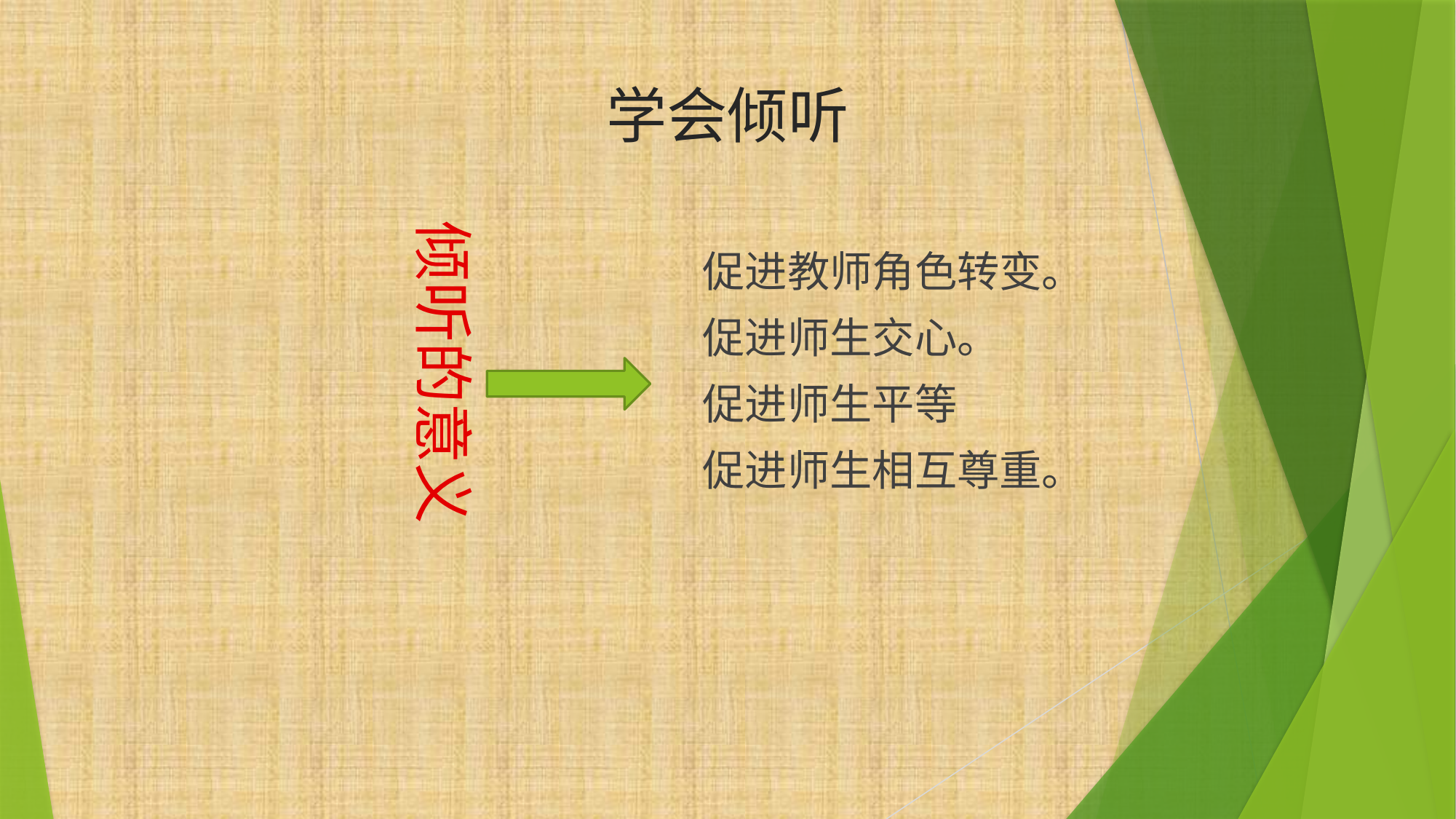

# 学会倾听

促进教师角色转变。
促进师生交心。
促进师生平等
促进师生相互尊重。
倾听的意义